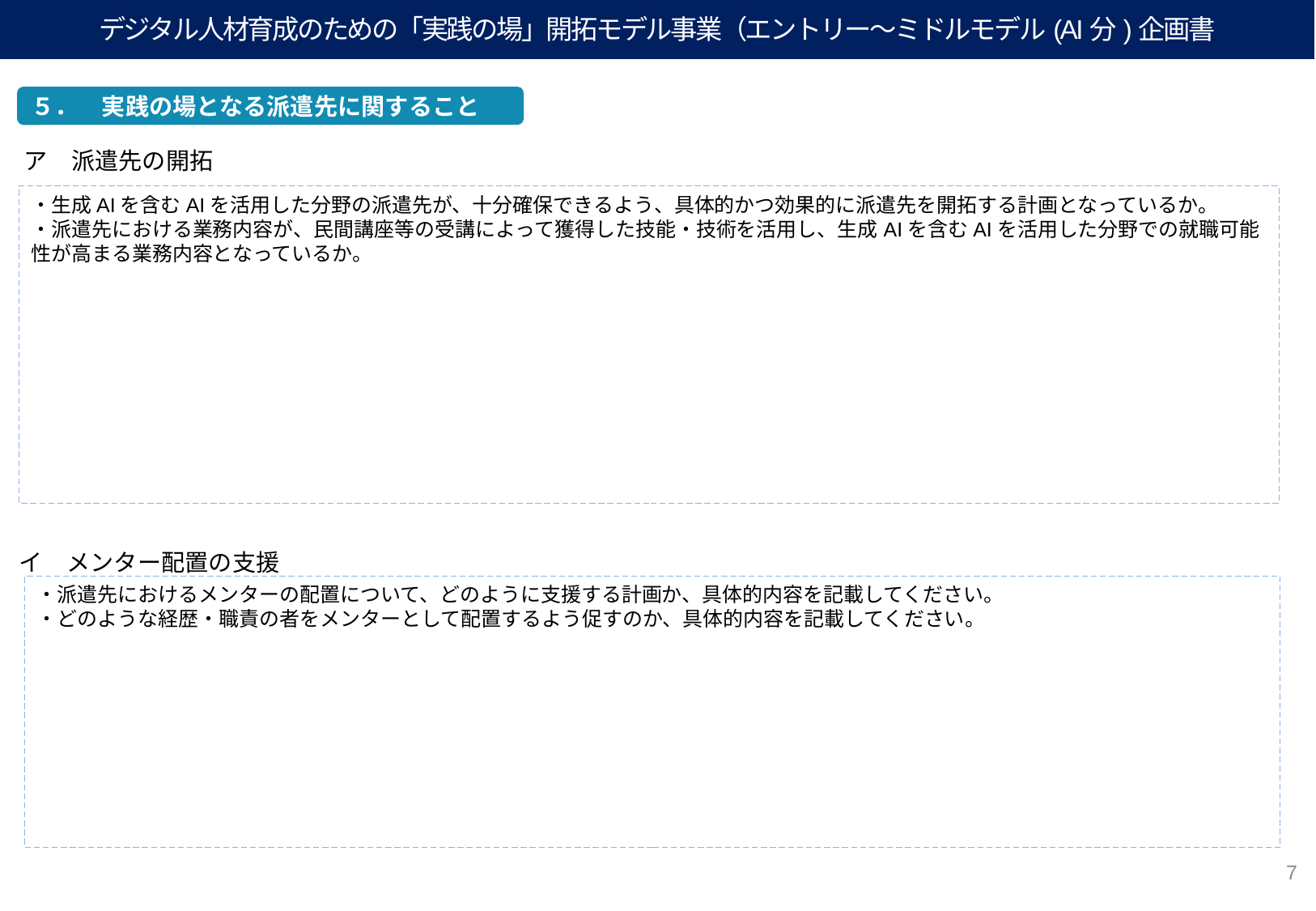

デジタル人材育成のための「実践の場」開拓モデル事業（エントリー～ミドルモデル(AI分)企画書
５．　実践の場となる派遣先に関すること
ア　派遣先の開拓
・生成AIを含むAIを活用した分野の派遣先が、十分確保できるよう、具体的かつ効果的に派遣先を開拓する計画となっているか。
・派遣先における業務内容が、民間講座等の受講によって獲得した技能・技術を活用し、生成AIを含むAIを活用した分野での就職可能性が高まる業務内容となっているか。
イ　メンター配置の支援
・派遣先におけるメンターの配置について、どのように支援する計画か、具体的内容を記載してください。
・どのような経歴・職責の者をメンターとして配置するよう促すのか、具体的内容を記載してください。

7